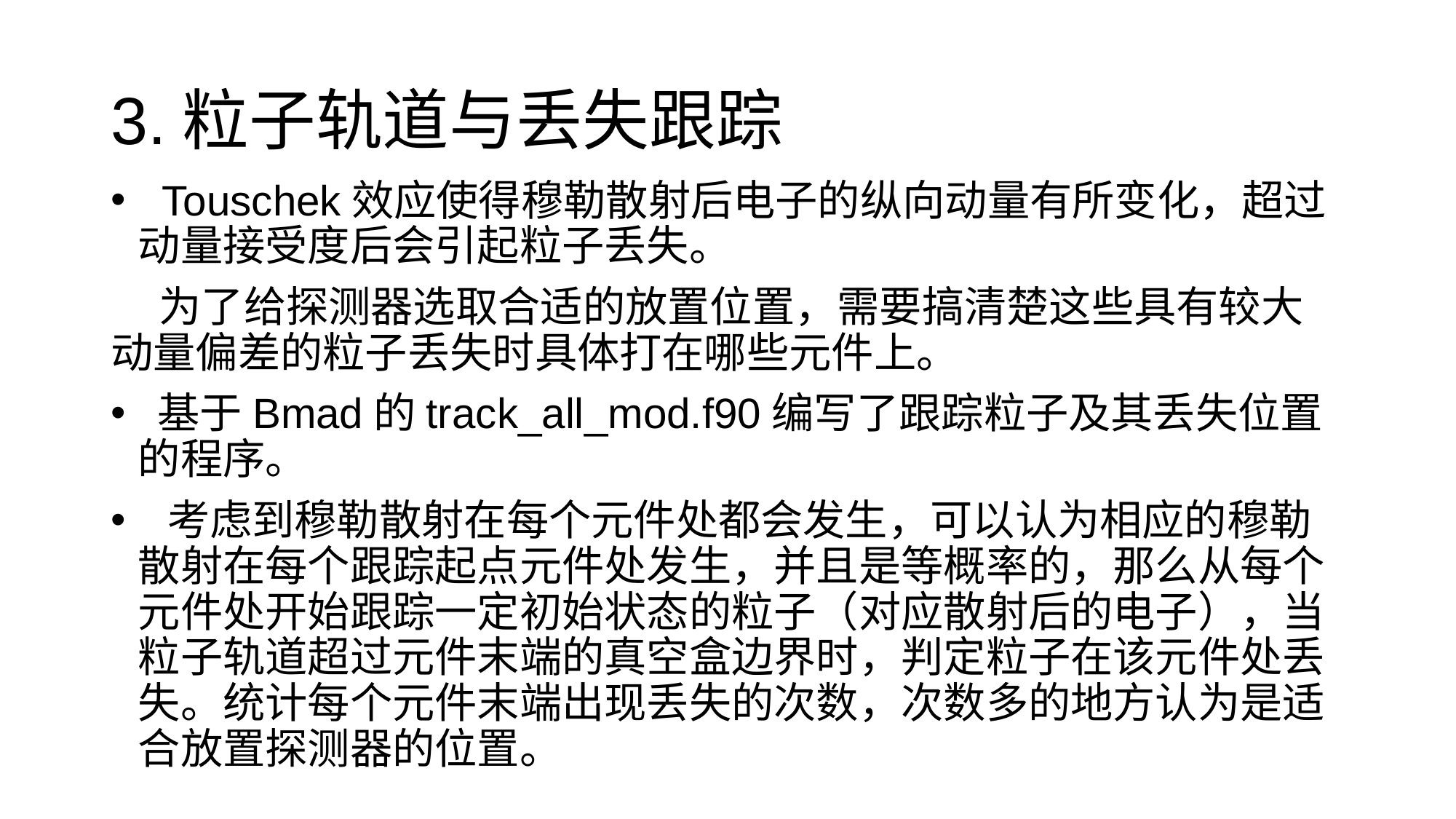

# 3.粒子轨道与丢失跟踪
  Touschek效应使得穆勒散射后电子的纵向动量有所变化，超过动量接受度后会引起粒子丢失。
    为了给探测器选取合适的放置位置，需要搞清楚这些具有较大动量偏差的粒子丢失时具体打在哪些元件上。
 基于Bmad的track_all_mod.f90编写了跟踪粒子及其丢失位置的程序。
  考虑到穆勒散射在每个元件处都会发生，可以认为相应的穆勒散射在每个跟踪起点元件处发生，并且是等概率的，那么从每个元件处开始跟踪一定初始状态的粒子（对应散射后的电子），当粒子轨道超过元件末端的真空盒边界时，判定粒子在该元件处丢失。统计每个元件末端出现丢失的次数，次数多的地方认为是适合放置探测器的位置。